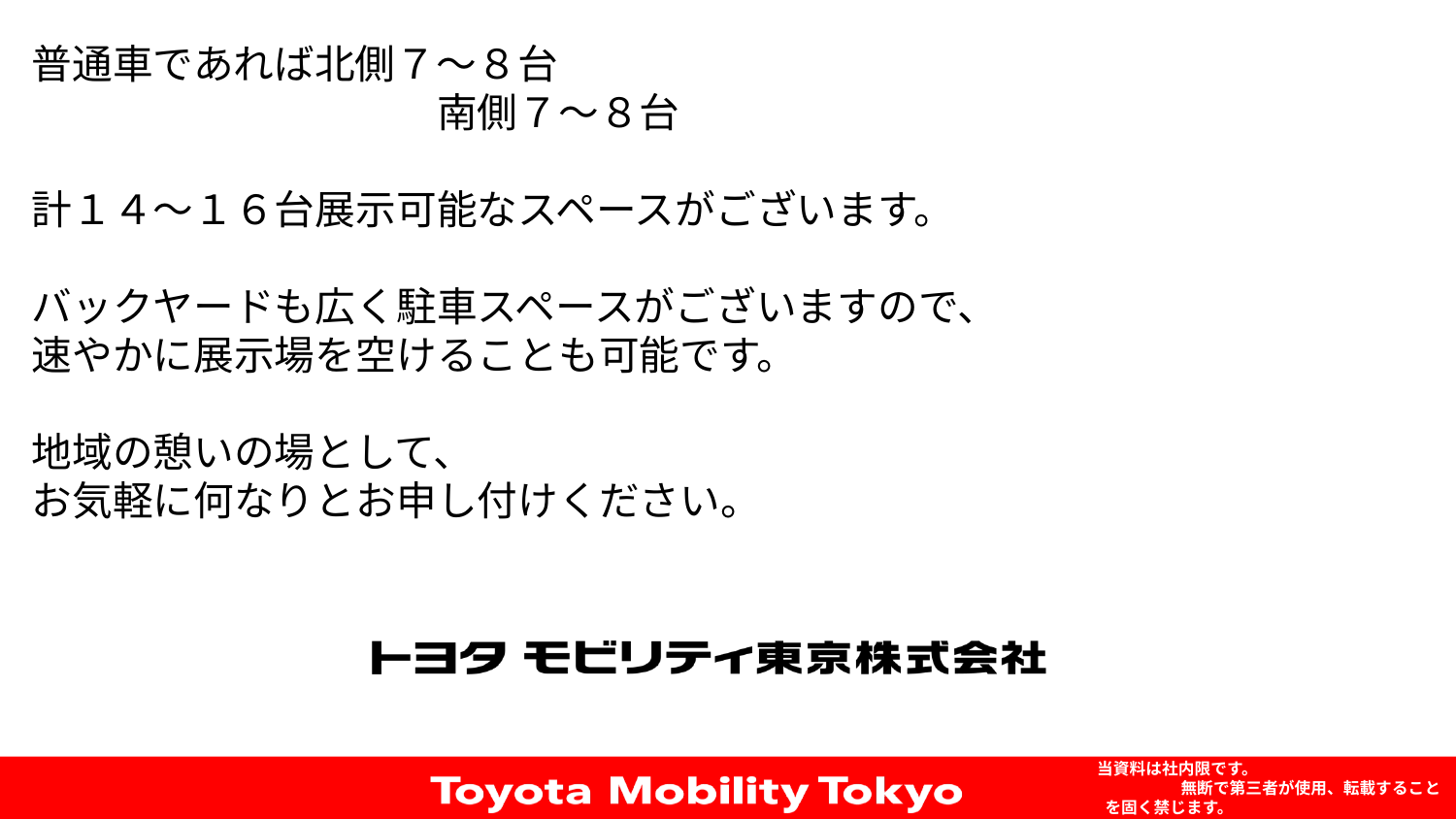

普通車であれば北側７～８台
　　　　　　　　　　南側７～８台

計１４～１６台展示可能なスペースがございます。

バックヤードも広く駐車スペースがございますので、
速やかに展示場を空けることも可能です。

地域の憩いの場として、
お気軽に何なりとお申し付けください。
　当資料は社内限です。
　　　　　　　　　　　　　　　　　  無断で第三者が使用、転載することを固く禁じます。